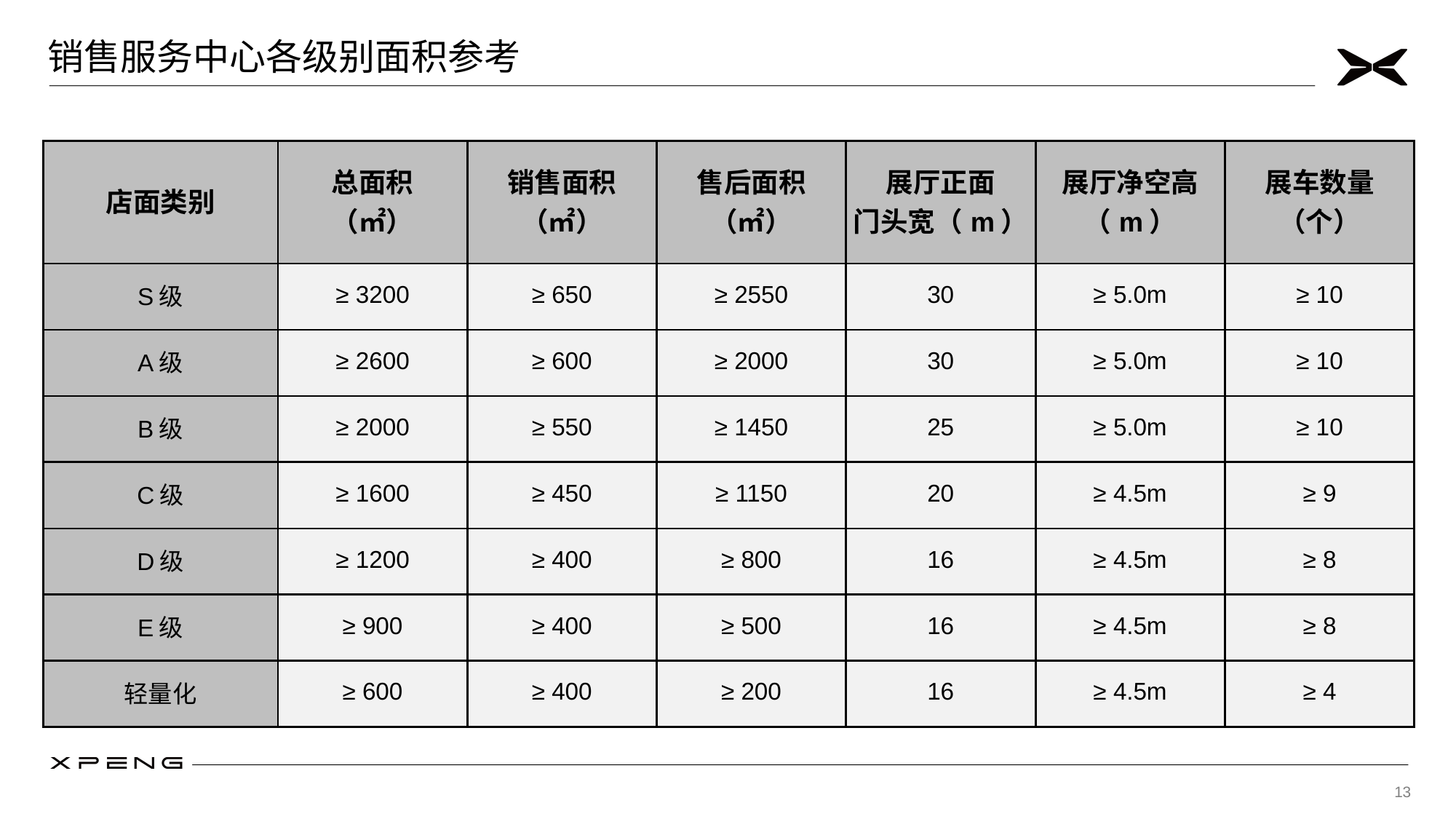

销售服务中心各级别面积参考
| 店面类别 | 总面积 （㎡） | 销售面积 （㎡） | 售后面积 （㎡） | 展厅正面 门头宽（m） | 展厅净空高 （m） | 展车数量 （个） |
| --- | --- | --- | --- | --- | --- | --- |
| S级 | ≥ 3200 | ≥ 650 | ≥ 2550 | 30 | ≥ 5.0m | ≥ 10 |
| A级 | ≥ 2600 | ≥ 600 | ≥ 2000 | 30 | ≥ 5.0m | ≥ 10 |
| B级 | ≥ 2000 | ≥ 550 | ≥ 1450 | 25 | ≥ 5.0m | ≥ 10 |
| C级 | ≥ 1600 | ≥ 450 | ≥ 1150 | 20 | ≥ 4.5m | ≥ 9 |
| D级 | ≥ 1200 | ≥ 400 | ≥ 800 | 16 | ≥ 4.5m | ≥ 8 |
| E级 | ≥ 900 | ≥ 400 | ≥ 500 | 16 | ≥ 4.5m | ≥ 8 |
| 轻量化 | ≥ 600 | ≥ 400 | ≥ 200 | 16 | ≥ 4.5m | ≥ 4 |